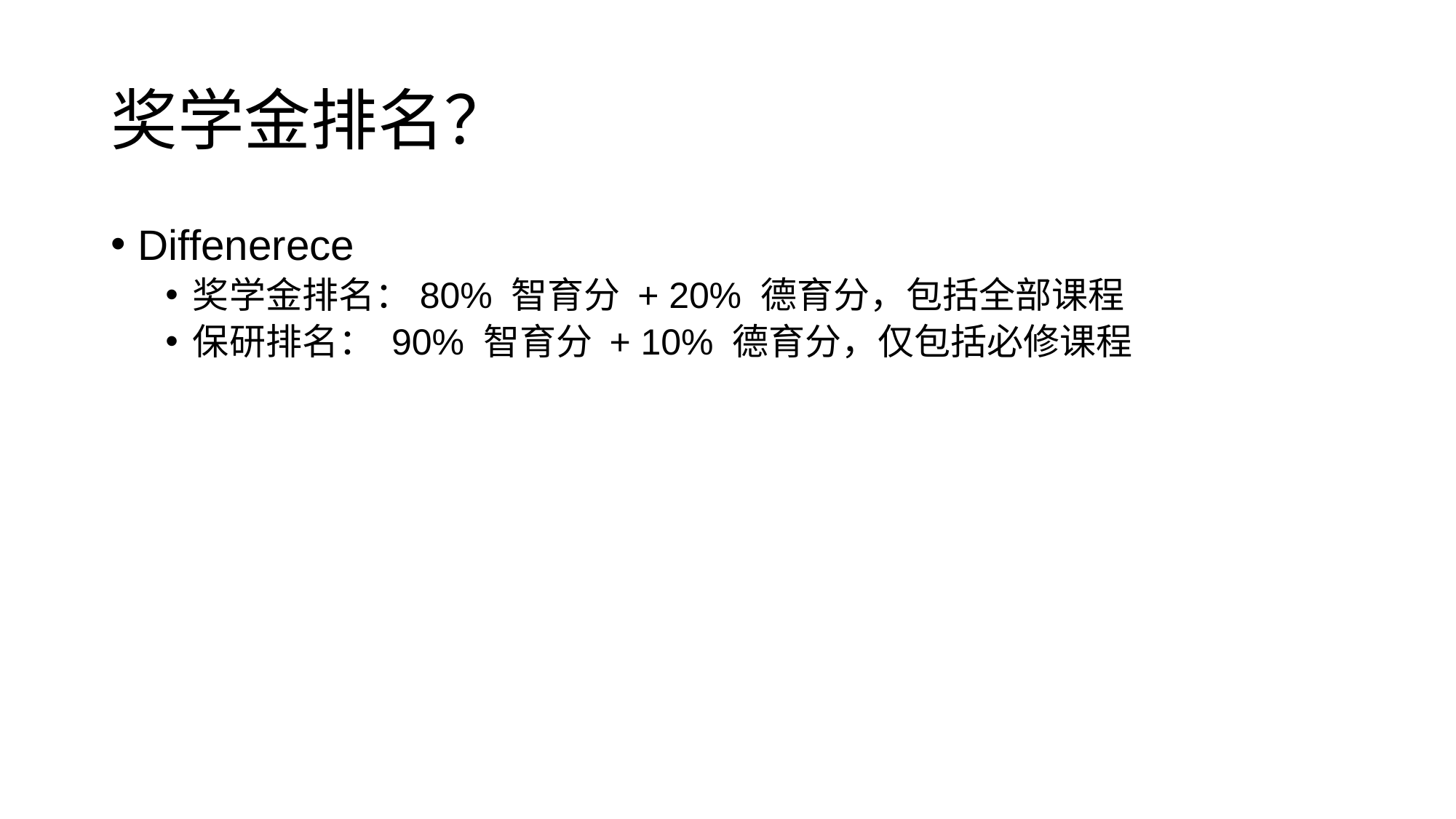

# 奖学金排名？
Diffenerece
奖学金排名：80% 智育分 + 20% 德育分，包括全部课程
保研排名： 90% 智育分 + 10% 德育分，仅包括必修课程